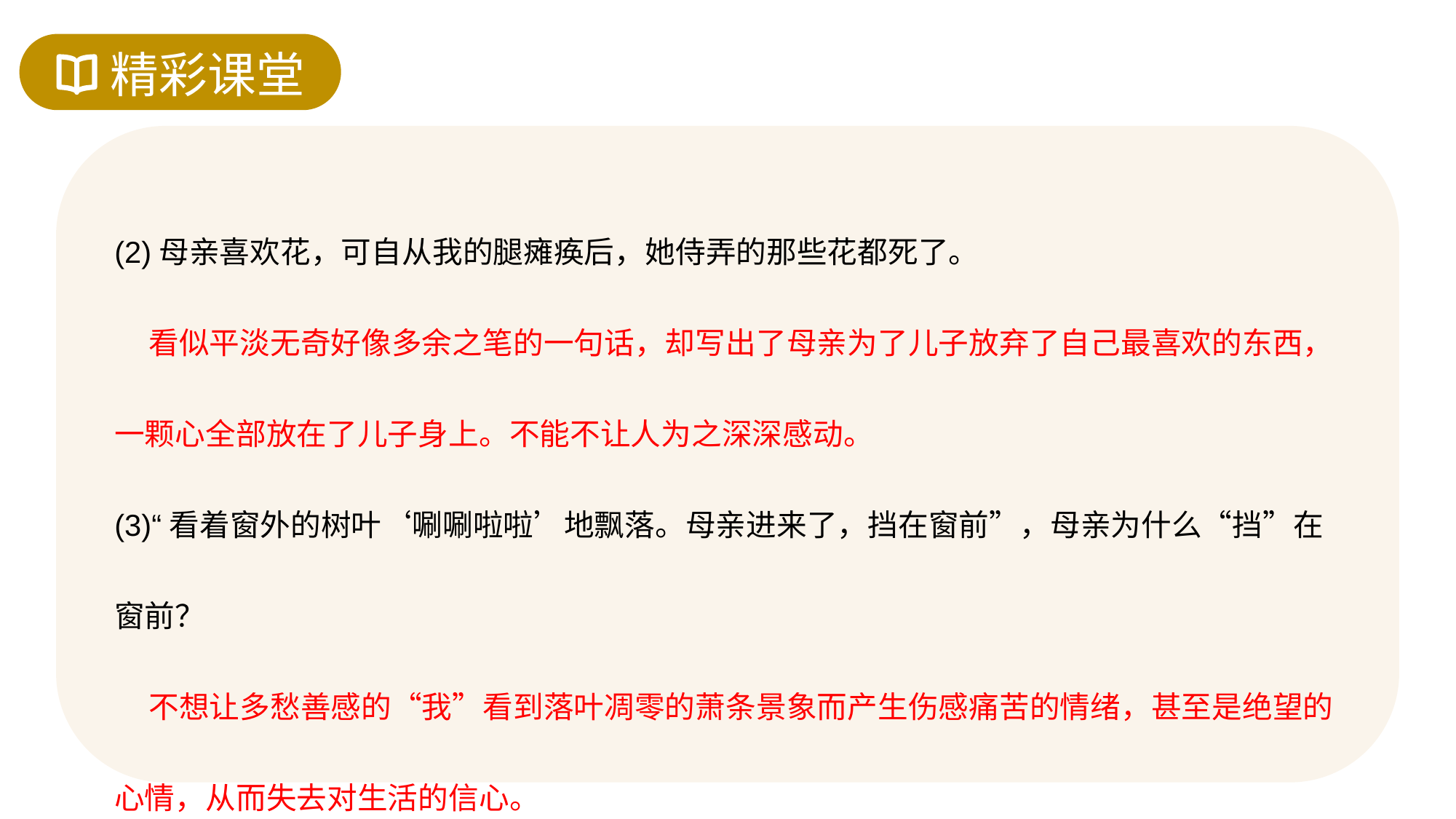

精彩课堂

(2)母亲喜欢花，可自从我的腿瘫痪后，她侍弄的那些花都死了。
    看似平淡无奇好像多余之笔的一句话，却写出了母亲为了儿子放弃了自己最喜欢的东西，一颗心全部放在了儿子身上。不能不让人为之深深感动。
(3)“看着窗外的树叶‘唰唰啦啦’地飘落。母亲进来了，挡在窗前”，母亲为什么“挡”在窗前？
    不想让多愁善感的“我”看到落叶凋零的萧条景象而产生伤感痛苦的情绪，甚至是绝望的心情，从而失去对生活的信心。